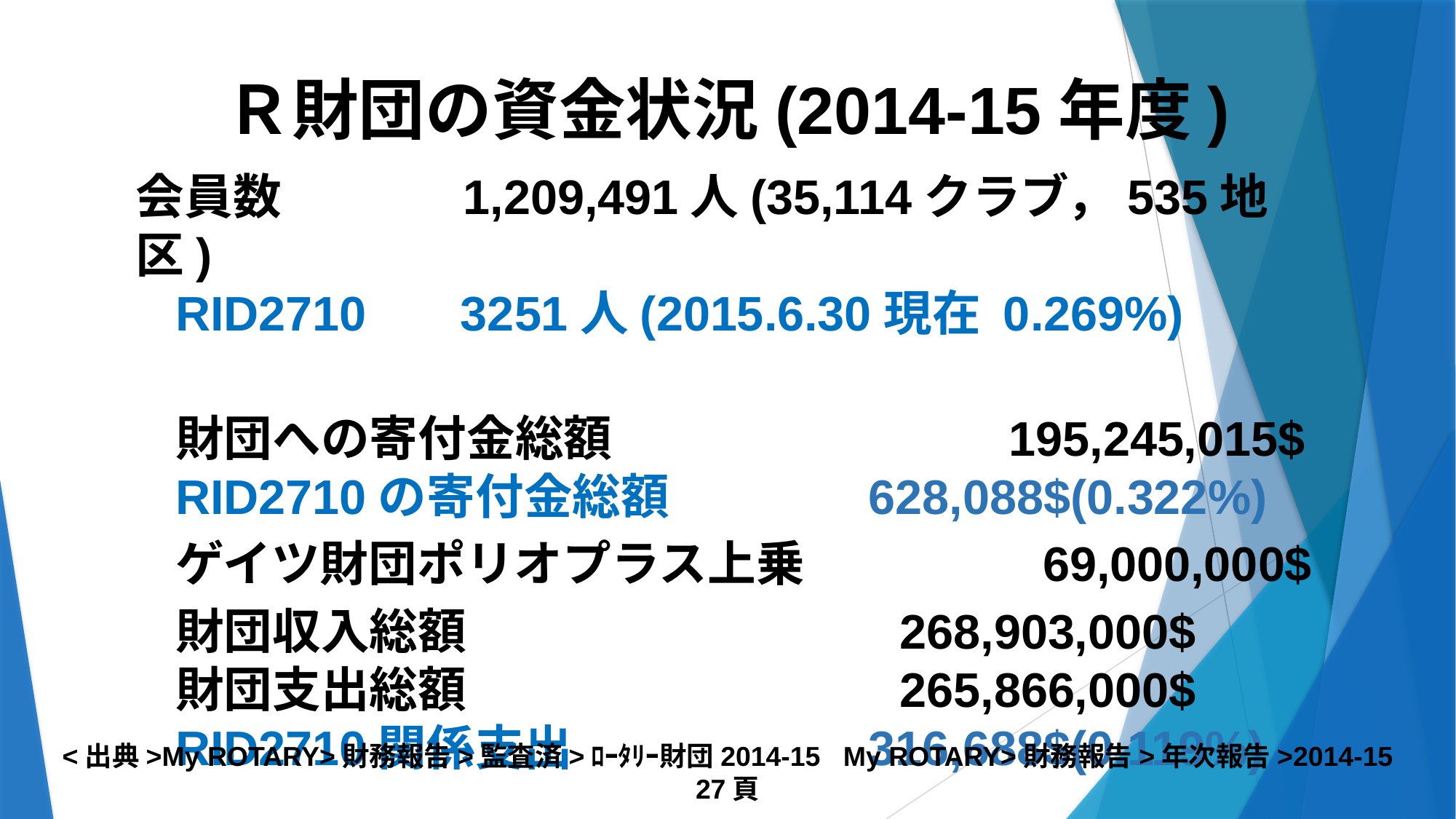

Ｒ財団の資金状況(2014-15年度)
会員数 		1,209,491人(35,114クラブ，535地区)
RID2710       3251人(2015.6.30現在 0.269%)

財団への寄付金総額　 　　　		195,245,015$
RID2710の寄付金総額         	      628,088$(0.322%)
ゲイツ財団ポリオプラス上乗 		  69,000,000$
財団収入総額　             			268,903,000$
財団支出総額　            			265,866,000$
RID2710関係支出             	      316,688$(0.119%)
<出典>My ROTARY>財務報告>監査済>ﾛｰﾀﾘｰ財団2014-15   My ROTARY>財務報告>年次報告>2014-15 27頁